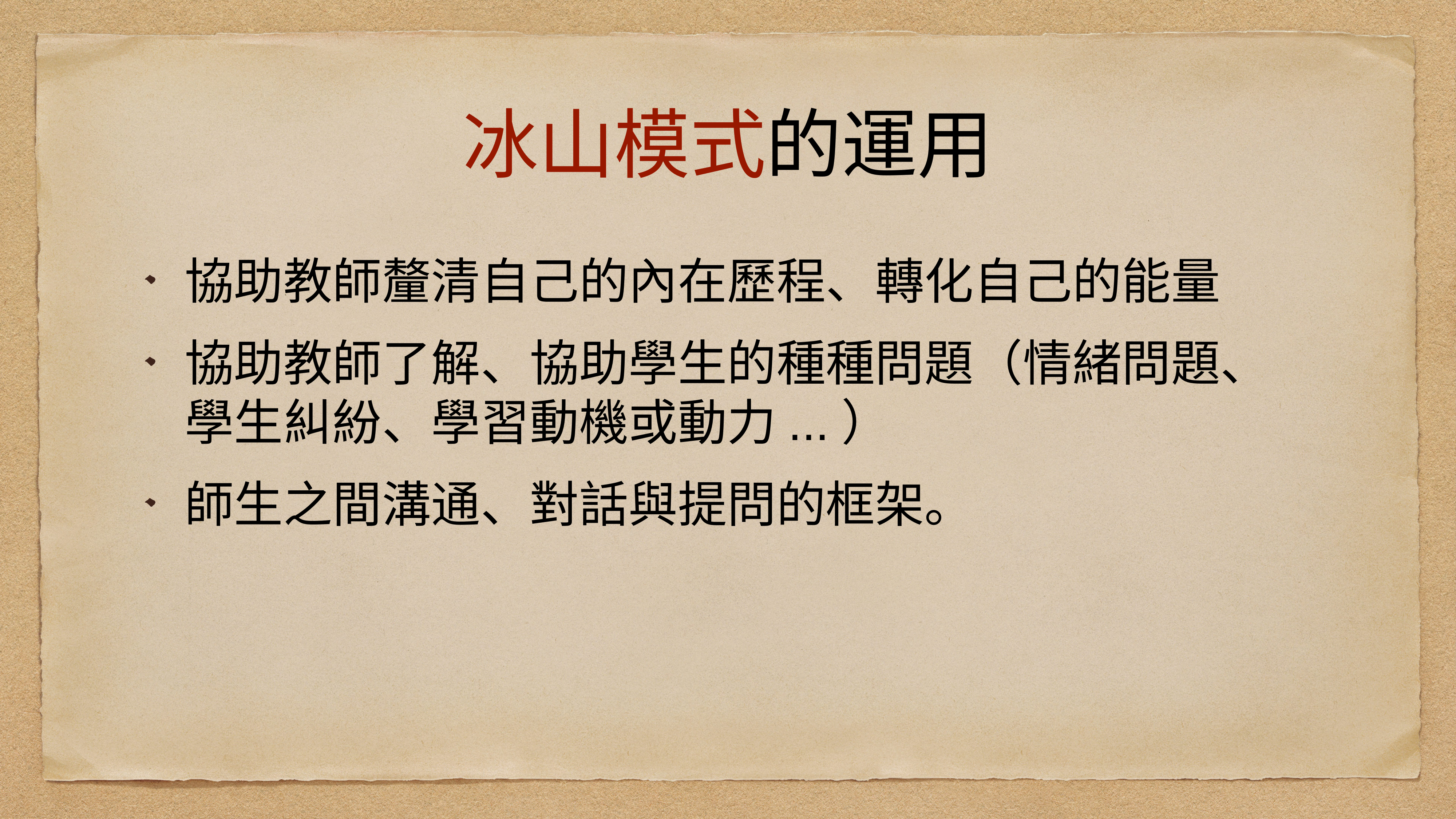

# 冰山模式的運用
協助教師釐清自己的內在歷程、轉化自己的能量
協助教師了解、協助學生的種種問題（情緒問題、學生糾紛、學習動機或動力...）
師生之間溝通、對話與提問的框架。